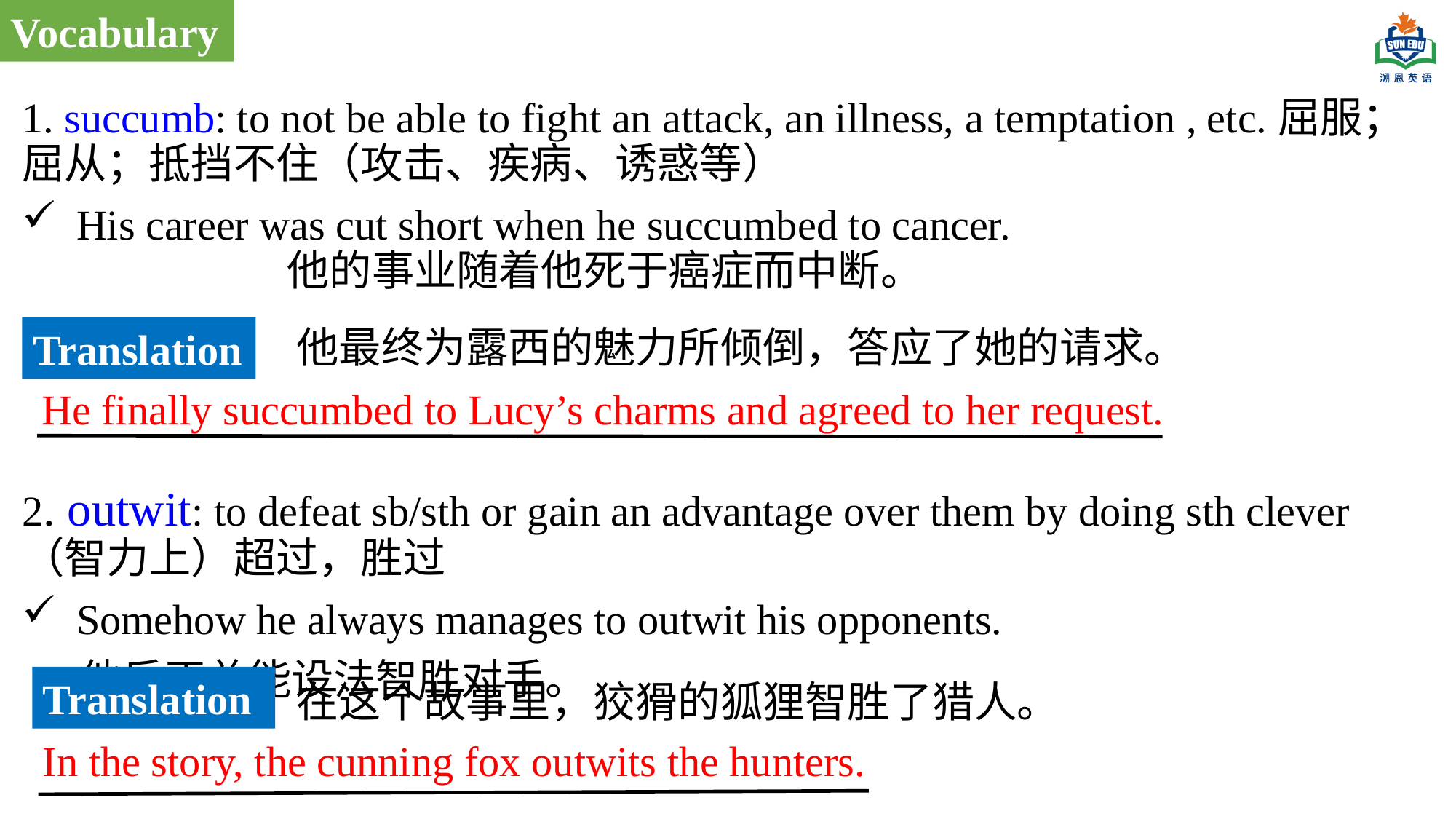

Vocabulary
1. succumb: to not be able to fight an attack, an illness, a temptation , etc.屈服；屈从；抵挡不住（攻击、疾病、诱惑等）
His career was cut short when he succumbed to cancer.                                                          他的事业随着他死于癌症而中断。

2. outwit: to defeat sb/sth or gain an advantage over them by doing sth clever（智力上）超过，胜过
Somehow he always manages to outwit his opponents.
     他反正总能设法智胜对手。
他最终为露西的魅力所倾倒，答应了她的请求。
Translation
He finally succumbed to Lucy’s charms and agreed to her request.
Translation
在这个故事里，狡猾的狐狸智胜了猎人。
In the story, the cunning fox outwits the hunters.